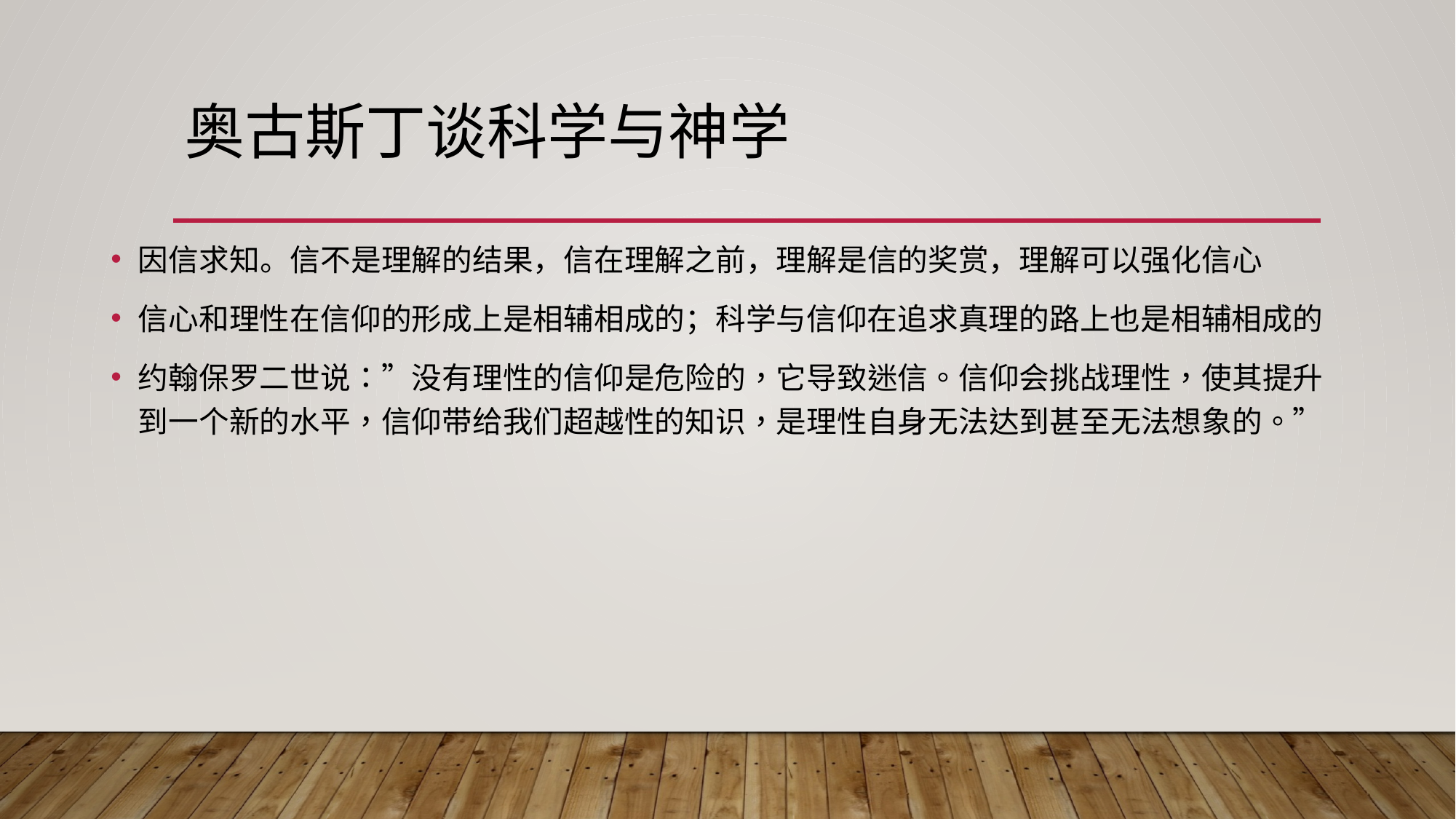

# 奥古斯丁谈科学与神学
因信求知。信不是理解的结果，信在理解之前，理解是信的奖赏，理解可以强化信心
信心和理性在信仰的形成上是相辅相成的；科学与信仰在追求真理的路上也是相辅相成的
约翰保罗二世说：”没有理性的信仰是危险的，它导致迷信。信仰会挑战理性，使其提升到一个新的水平，信仰带给我们超越性的知识，是理性自身无法达到甚至无法想象的。”